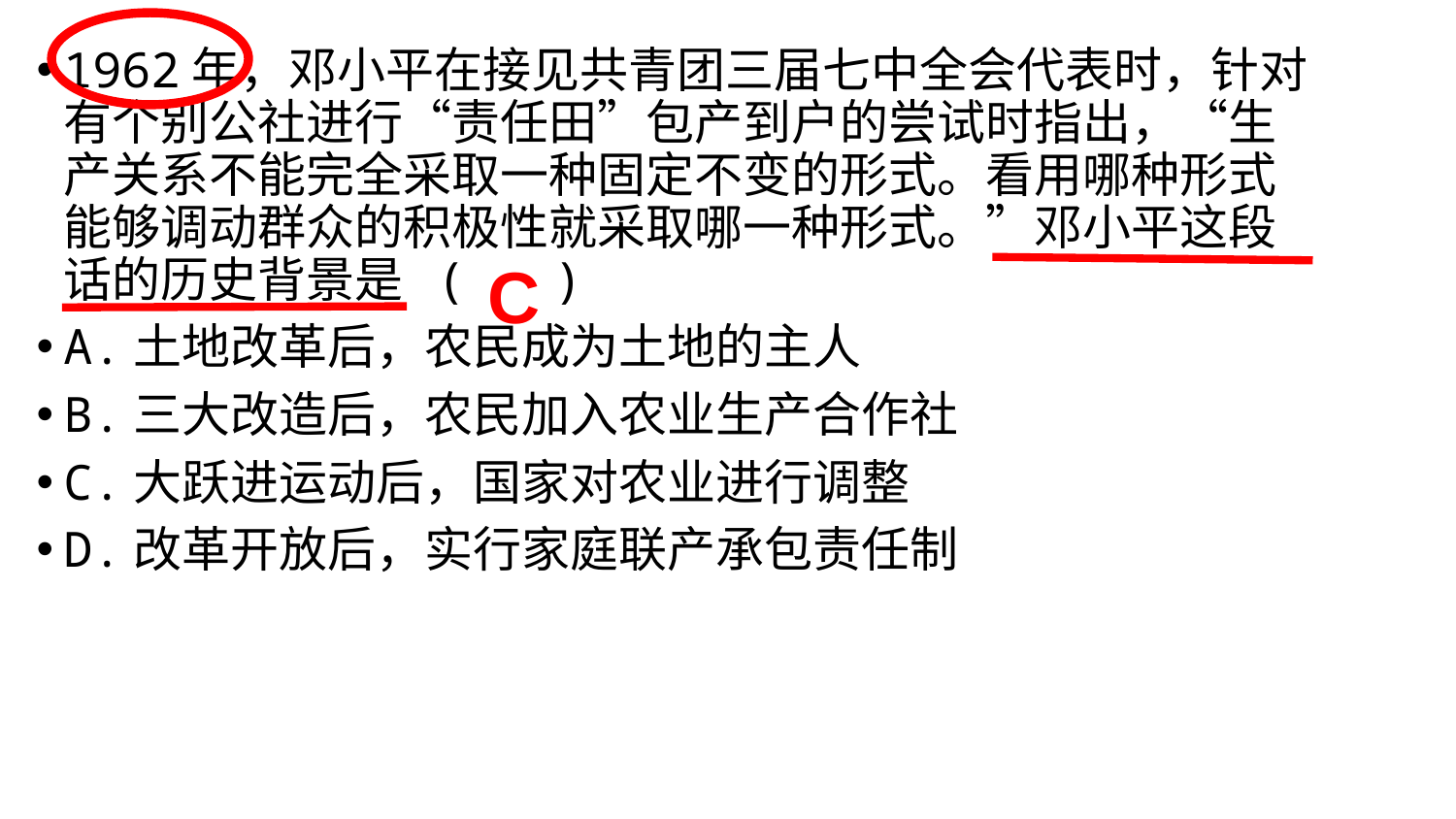

1962年，邓小平在接见共青团三届七中全会代表时，针对有个别公社进行“责任田”包产到户的尝试时指出，“生产关系不能完全采取一种固定不变的形式。看用哪种形式能够调动群众的积极性就采取哪一种形式。”邓小平这段话的历史背景是  (   )
A.土地改革后，农民成为土地的主人
B.三大改造后，农民加入农业生产合作社
C.大跃进运动后，国家对农业进行调整
D.改革开放后，实行家庭联产承包责任制
C